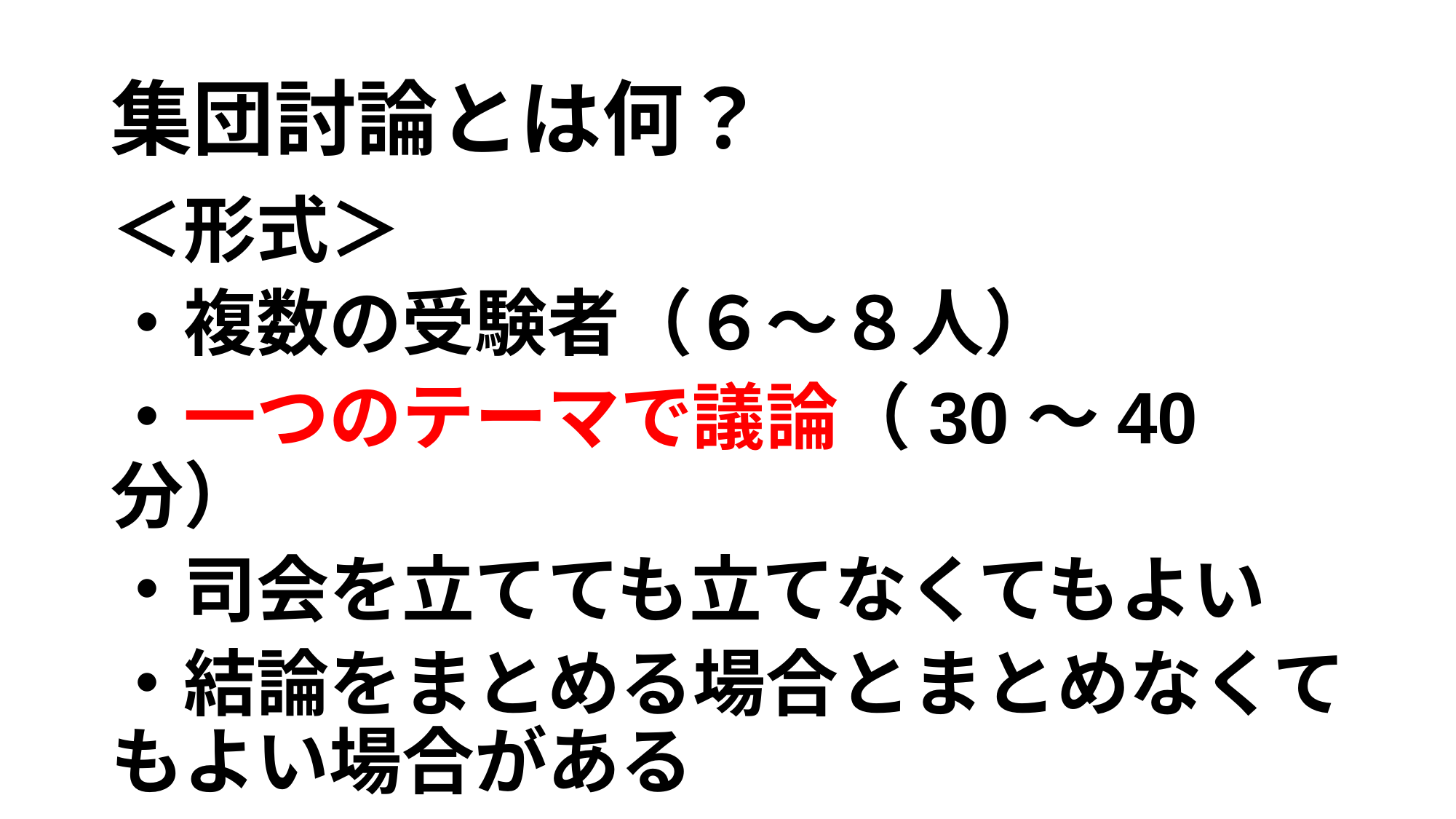

# 集団討論とは何？
＜形式＞
・複数の受験者（６～８人）
・一つのテーマで議論（30～40分）
・司会を立てても立てなくてもよい
・結論をまとめる場合とまとめなくてもよい場合がある